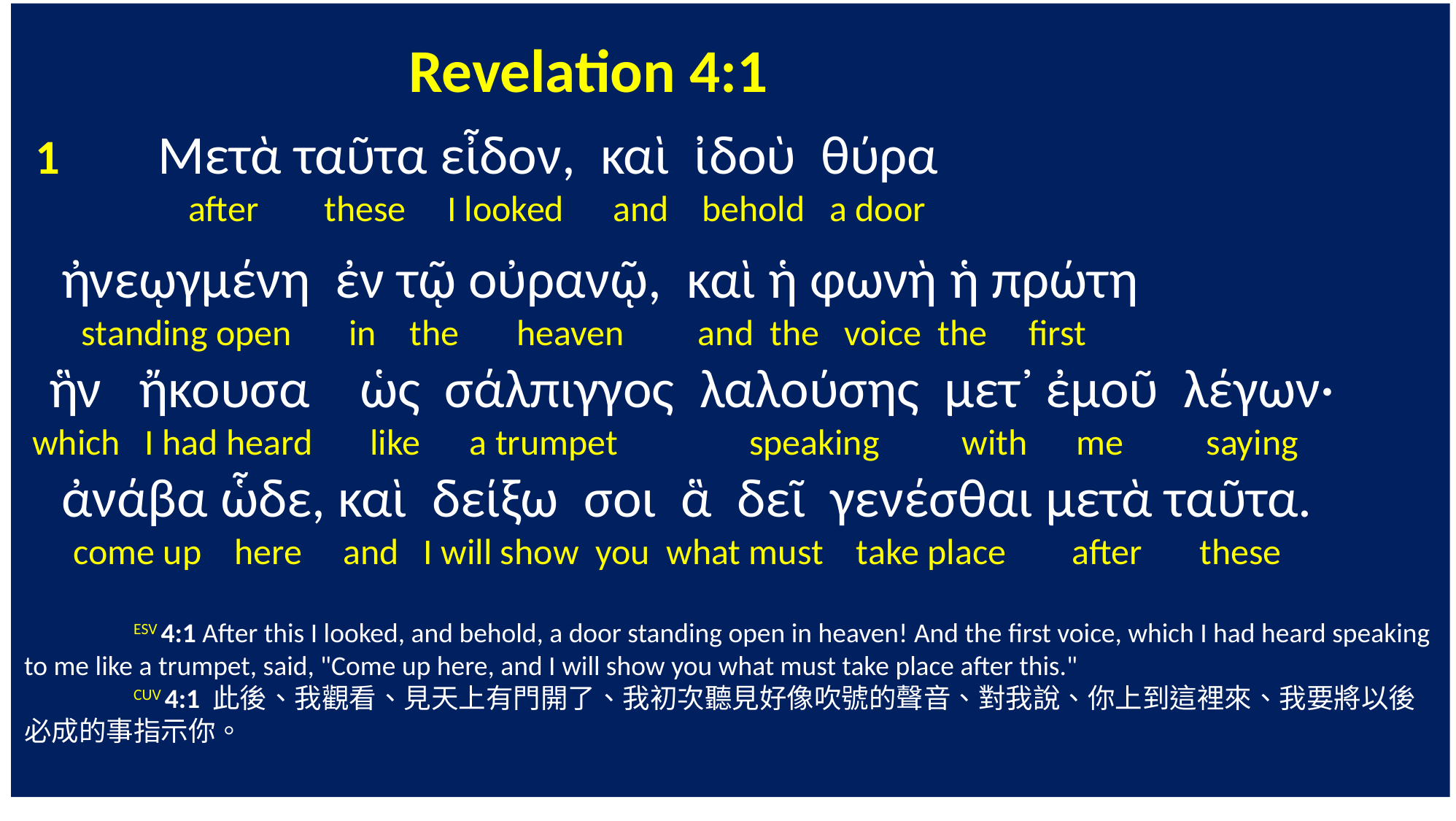

Revelation 4:1

 1         Μετὰ ταῦτα εἶδον,  καὶ  ἰδοὺ  θύρα
                    after        these     I looked      and    behold   a door

   ἠνεῳγμένη  ἐν τῷ οὐρανῷ,  καὶ ἡ φωνὴ ἡ πρώτη
       standing open       in    the       heaven         and  the   voice  the     first
  ἣν   ἤκουσα    ὡς  σάλπιγγος  λαλούσης  μετ᾽ ἐμοῦ  λέγων·
 which   I had heard       like      a trumpet                speaking          with      me          saying
   ἀνάβα ὧδε, καὶ  δείξω  σοι  ἃ  δεῖ  γενέσθαι μετὰ ταῦτα.
      come up    here     and   I will show  you  what must    take place        after       these

	ESV 4:1 After this I looked, and behold, a door standing open in heaven! And the first voice, which I had heard speaking to me like a trumpet, said, "Come up here, and I will show you what must take place after this."
	CUV 4:1 此後、我觀看、見天上有門開了、我初次聽見好像吹號的聲音、對我說、你上到這裡來、我要將以後必成的事指示你。